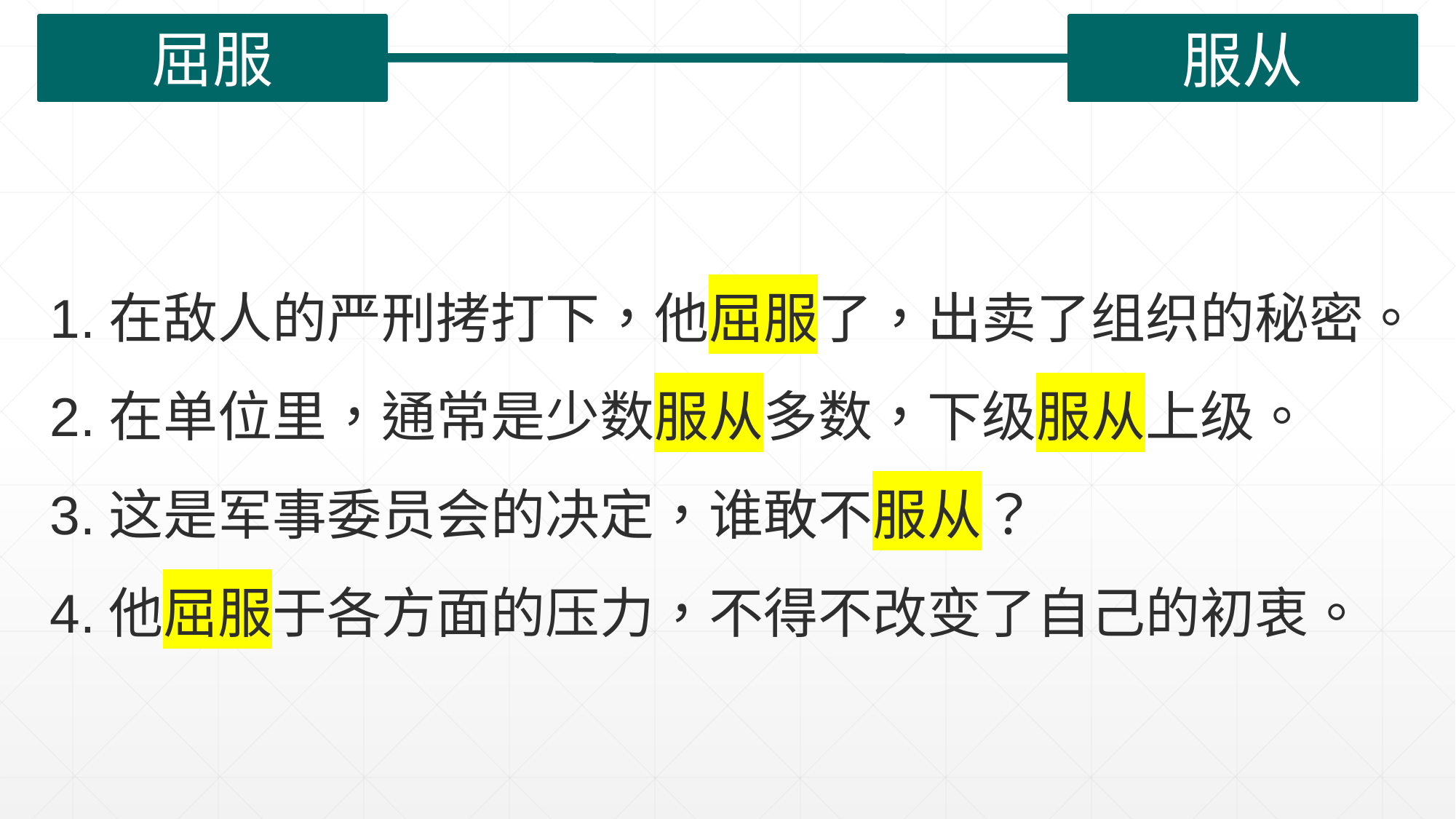

屈服
服从
|  |
| --- |
1.在敌人的严刑拷打下，他屈服了，出卖了组织的秘密。
2.在单位里，通常是少数服从多数，下级服从上级。
3.这是军事委员会的决定，谁敢不服从？
4.他屈服于各方面的压力，不得不改变了自己的初衷。